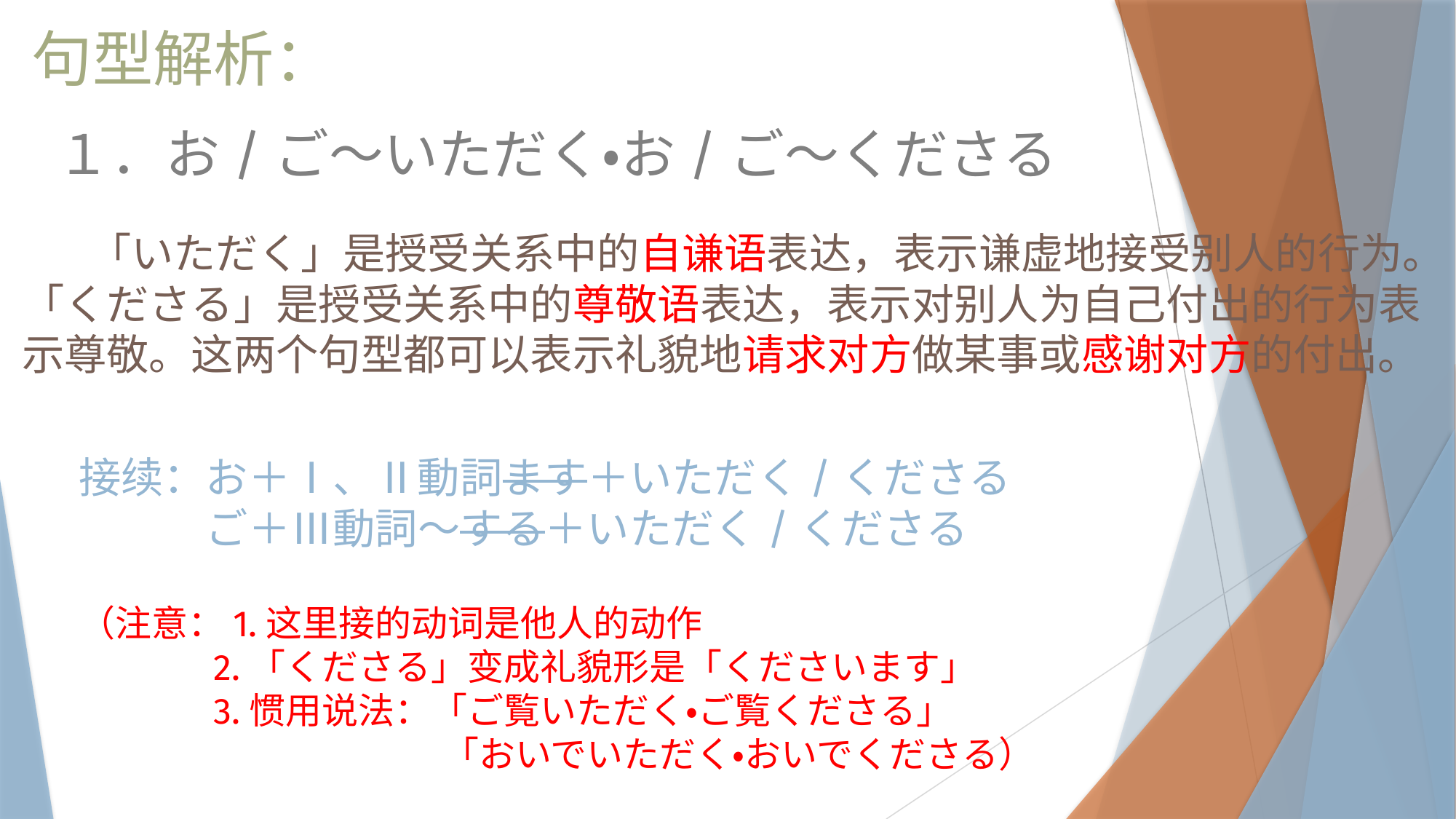

句型解析：
１．お/ご～いただく・お/ご～くださる
      「いただく」是授受关系中的自谦语表达，表示谦虚地接受别人的行为。「くださる」是授受关系中的尊敬语表达，表示对别人为自己付出的行为表示尊敬。这两个句型都可以表示礼貌地请求对方做某事或感谢对方的付出。
接续：お＋Ⅰ、Ⅱ動詞ます＋いただく/くださる
　　　ご＋Ⅲ動詞～する＋いただく/くださる
（注意：1.这里接的动词是他人的动作
              2.「くださる」变成礼貌形是「くださいます」
              3.惯用说法：「ご覧いただく・ご覧くださる」
　　　　　　　　　　「おいでいただく・おいでくださる）